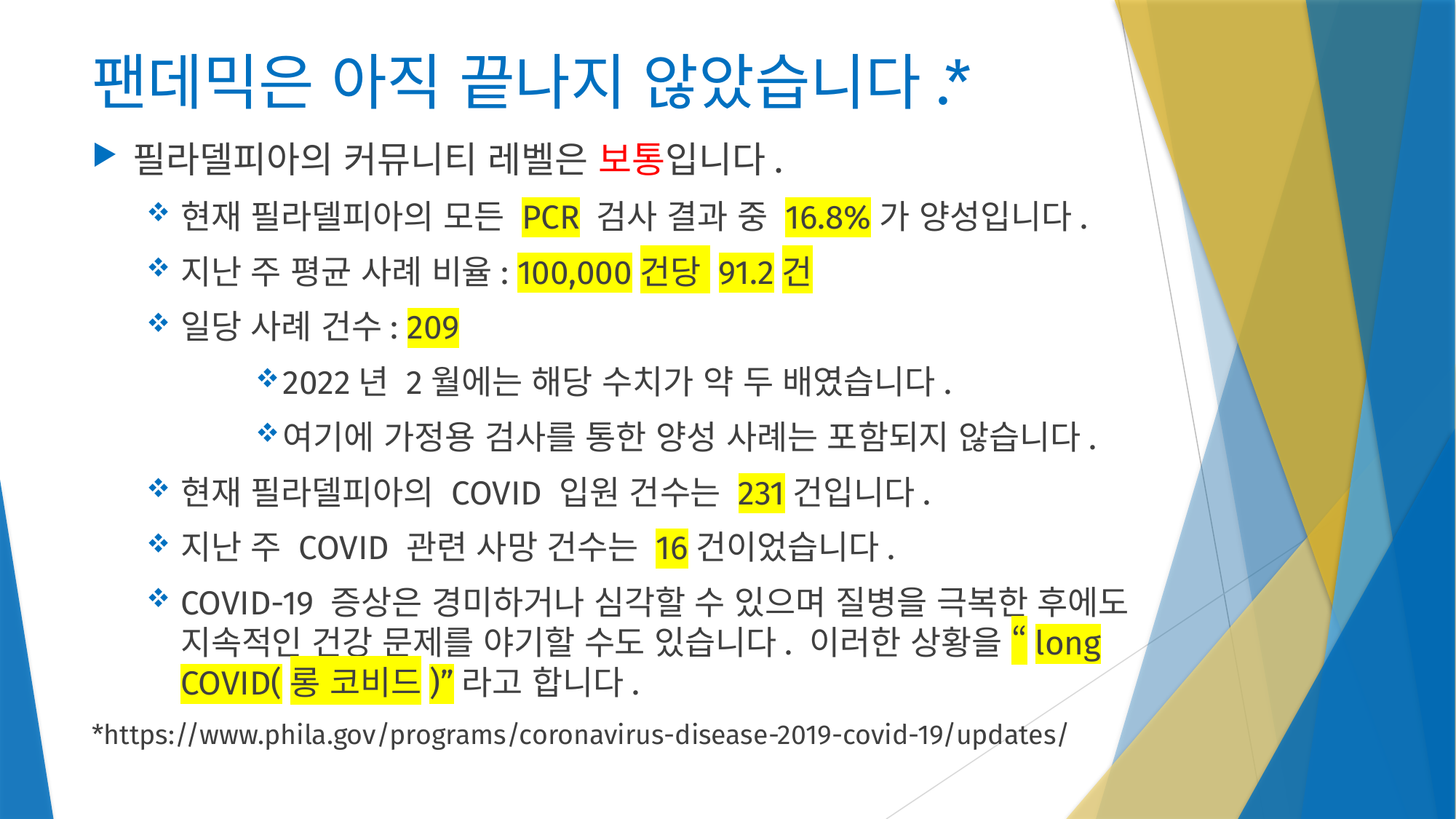

# 팬데믹은 아직 끝나지 않았습니다.*
필라델피아의 커뮤니티 레벨은 보통입니다.
현재 필라델피아의 모든 PCR 검사 결과 중 16.8%가 양성입니다.
지난 주 평균 사례 비율: 100,000건당 91.2건
일당 사례 건수: 209
2022년 2월에는 해당 수치가 약 두 배였습니다.
여기에 가정용 검사를 통한 양성 사례는 포함되지 않습니다.
현재 필라델피아의 COVID 입원 건수는 231건입니다.
지난 주 COVID 관련 사망 건수는 16건이었습니다.
COVID-19 증상은 경미하거나 심각할 수 있으며 질병을 극복한 후에도 지속적인 건강 문제를 야기할 수도 있습니다. 이러한 상황을 “long COVID(롱 코비드)”라고 합니다.
*https://www.phila.gov/programs/coronavirus-disease-2019-covid-19/updates/